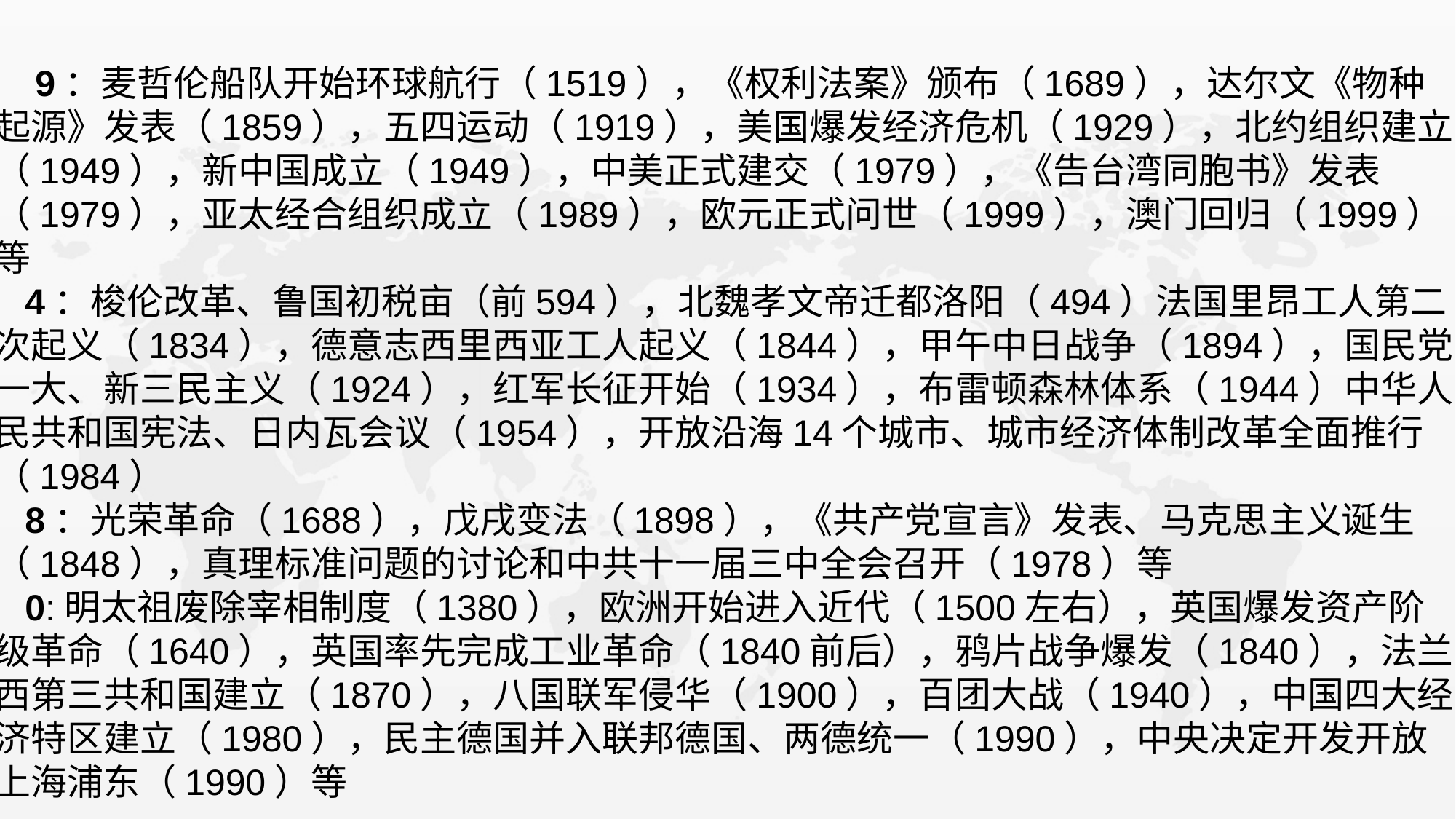

9：麦哲伦船队开始环球航行（1519），《权利法案》颁布（1689），达尔文《物种起源》发表（1859），五四运动（1919），美国爆发经济危机（1929），北约组织建立（1949），新中国成立（1949），中美正式建交（1979），《告台湾同胞书》发表（1979），亚太经合组织成立（1989），欧元正式问世（1999），澳门回归（1999）等
   4：梭伦改革、鲁国初税亩（前594），北魏孝文帝迁都洛阳（494）法国里昂工人第二次起义（1834），德意志西里西亚工人起义（1844），甲午中日战争（1894），国民党一大、新三民主义（1924），红军长征开始（1934），布雷顿森林体系（1944）中华人民共和国宪法、日内瓦会议（1954），开放沿海14个城市、城市经济体制改革全面推行（1984）
   8：光荣革命（1688），戊戌变法（1898），《共产党宣言》发表、马克思主义诞生（1848），真理标准问题的讨论和中共十一届三中全会召开（1978）等
   0:明太祖废除宰相制度（1380），欧洲开始进入近代（1500左右），英国爆发资产阶级革命（1640），英国率先完成工业革命（1840前后），鸦片战争爆发（1840），法兰西第三共和国建立（1870），八国联军侵华（1900），百团大战（1940），中国四大经济特区建立（1980），民主德国并入联邦德国、两德统一（1990），中央决定开发开放上海浦东（1990）等